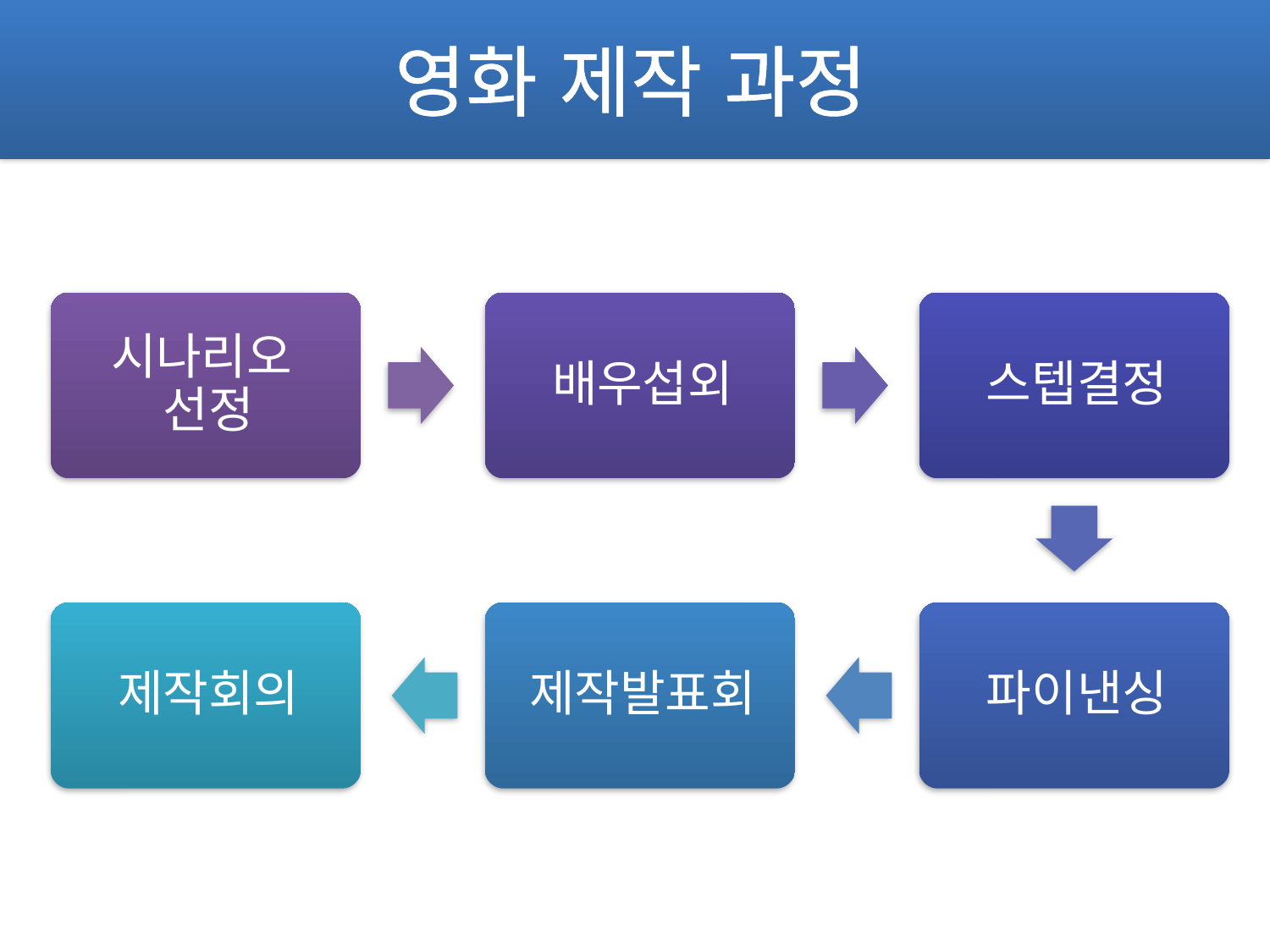

# 영화 제작 과정
시나리오
선정

배우섭외

스텝결정

파이낸싱

제작발표회

제작회의